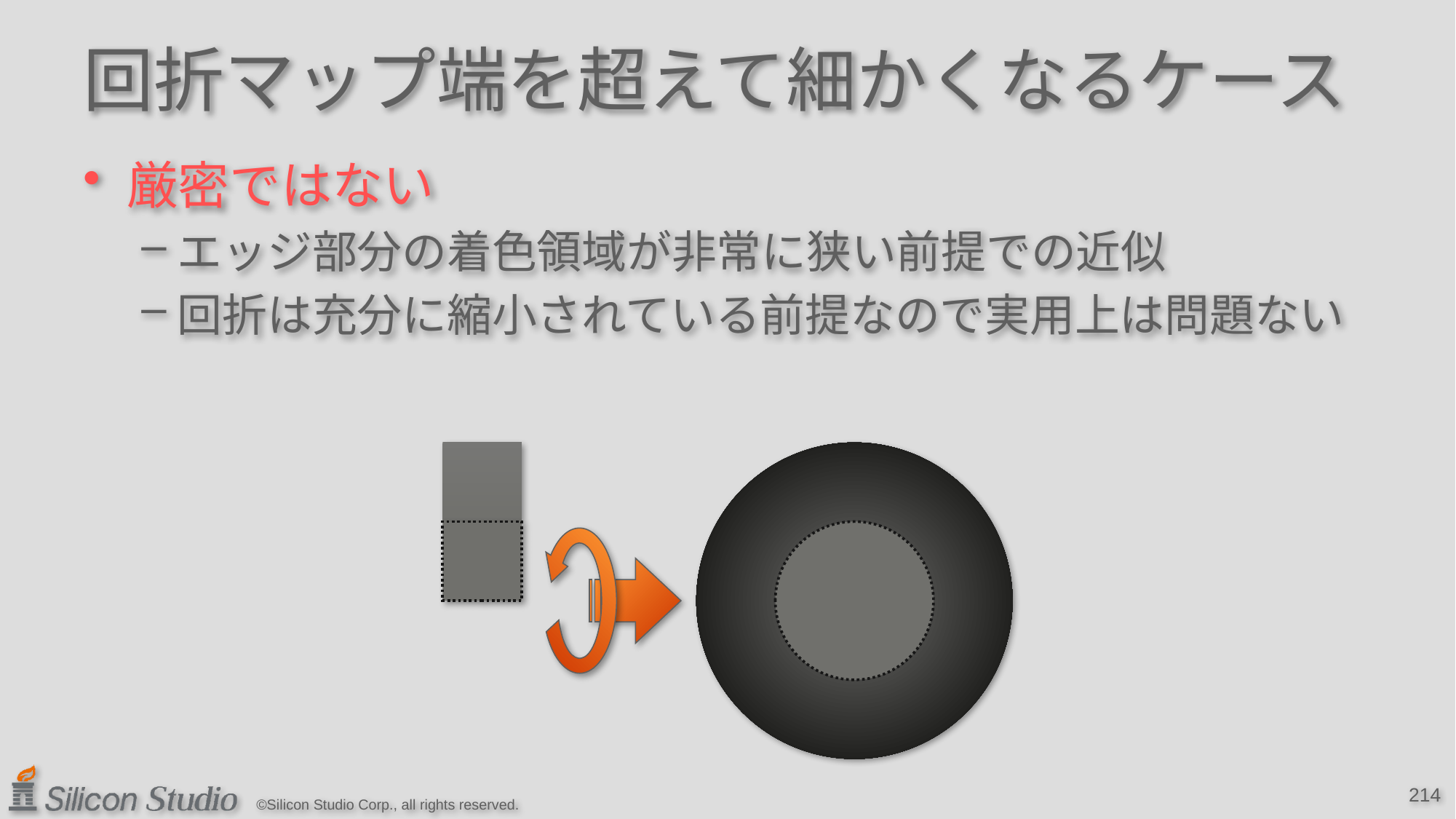

# 回折マップ端を超えて細かくなるケース
厳密ではない
エッジ部分の着色領域が非常に狭い前提での近似
回折は充分に縮小されている前提なので実用上は問題ない